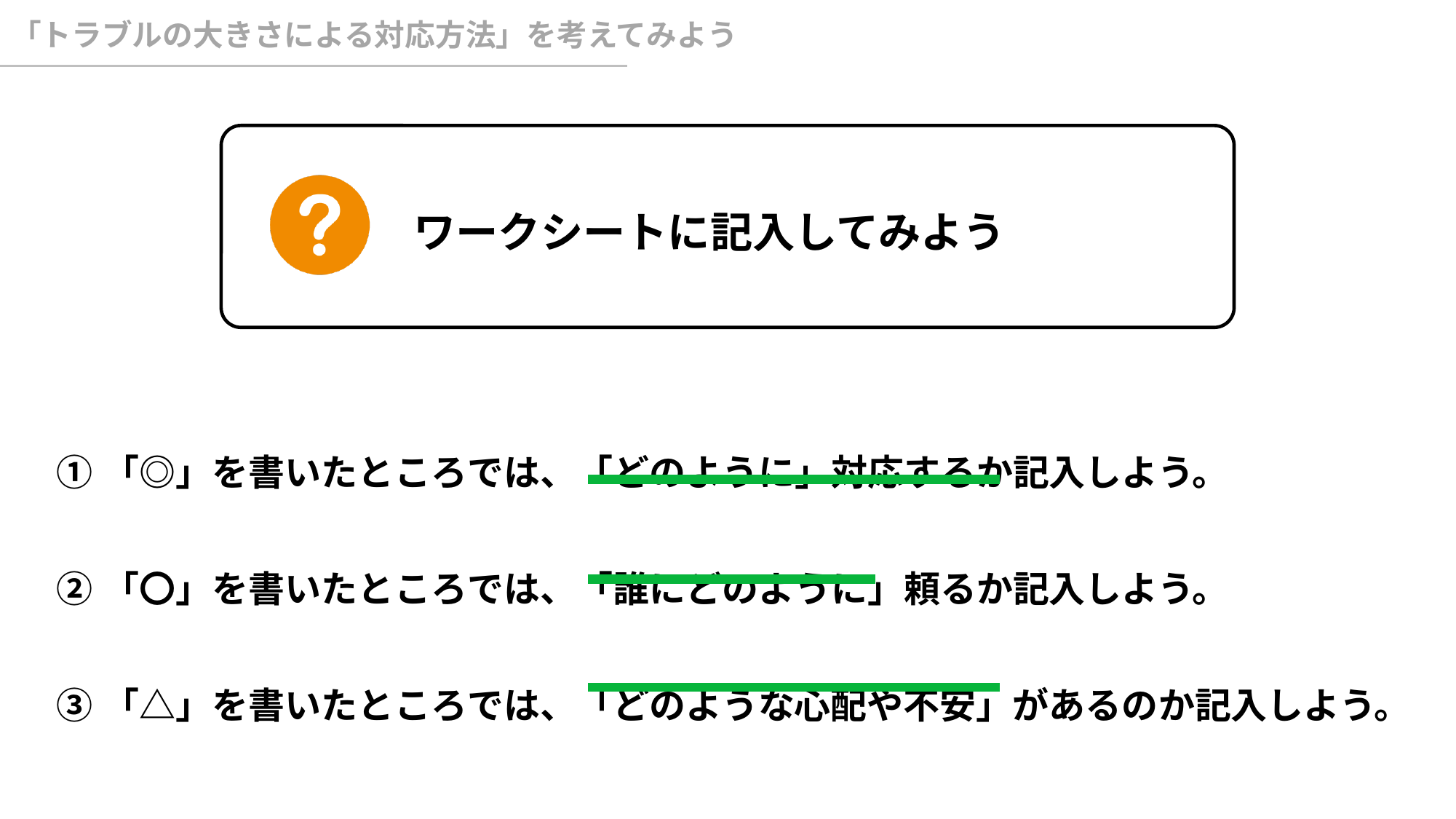

# 「トラブルの大きさによる対応方法」を考えてみよう
ワークシートに記入してみよう
①「◎」を書いたところでは、「どのように」対応するか記入しよう。

②「〇」を書いたところでは、「誰にどのように」頼るか記入しよう。

③「△」を書いたところでは、「どのような心配や不安」があるのか記入しよう。